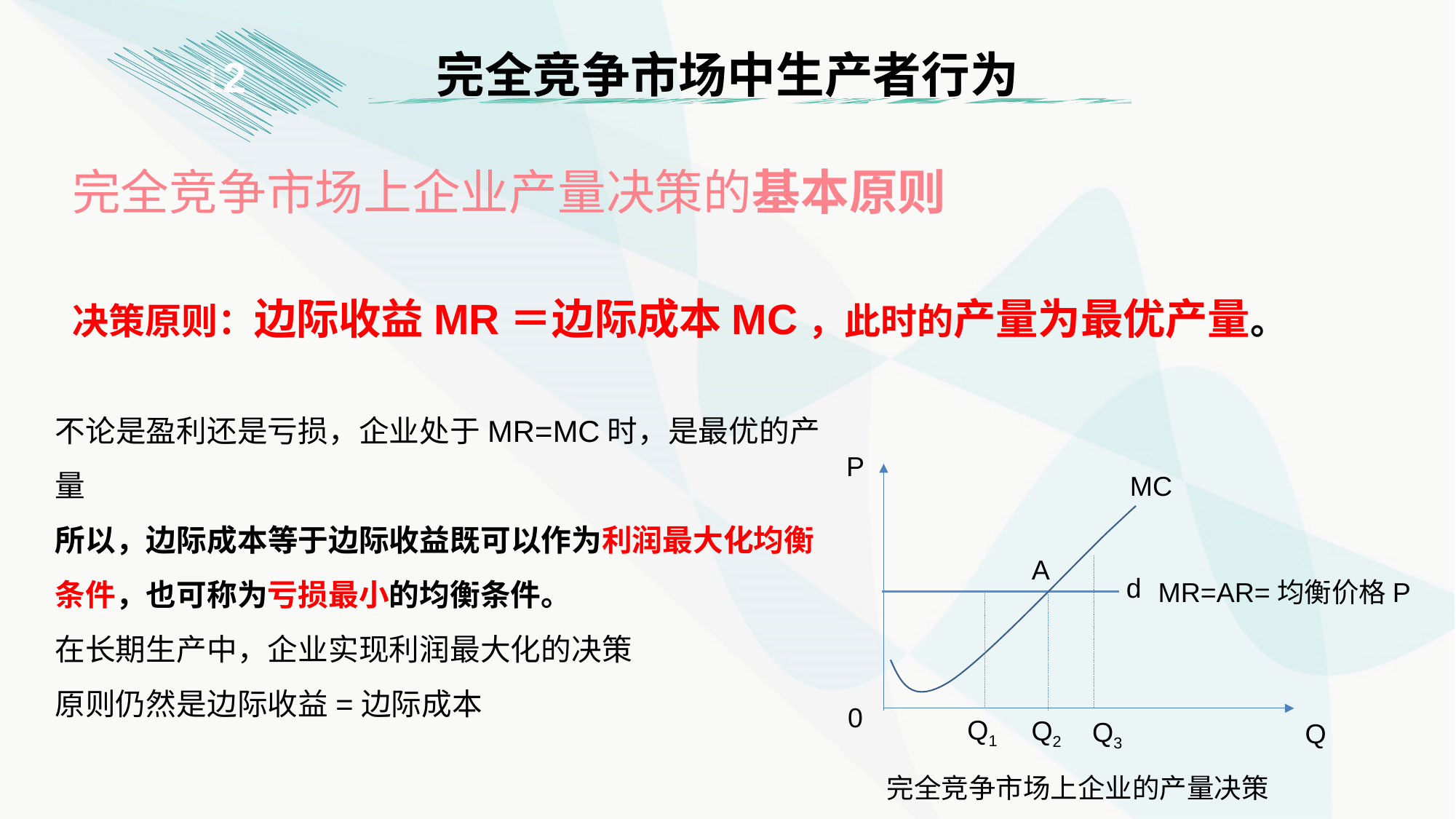

完全竞争市场中生产者行为
1
2
完全竞争市场上企业产量决策的基本原则

决策原则：边际收益MR＝边际成本MC，此时的产量为最优产量。

不论是盈利还是亏损，企业处于MR=MC时，是最优的产量
所以，边际成本等于边际收益既可以作为利润最大化均衡条件，也可称为亏损最小的均衡条件。
在长期生产中，企业实现利润最大化的决策
原则仍然是边际收益=边际成本
P
MC

A
d
MR=AR=均衡价格P
0
Q1
Q2
Q3
Q
完全竞争市场上企业的产量决策